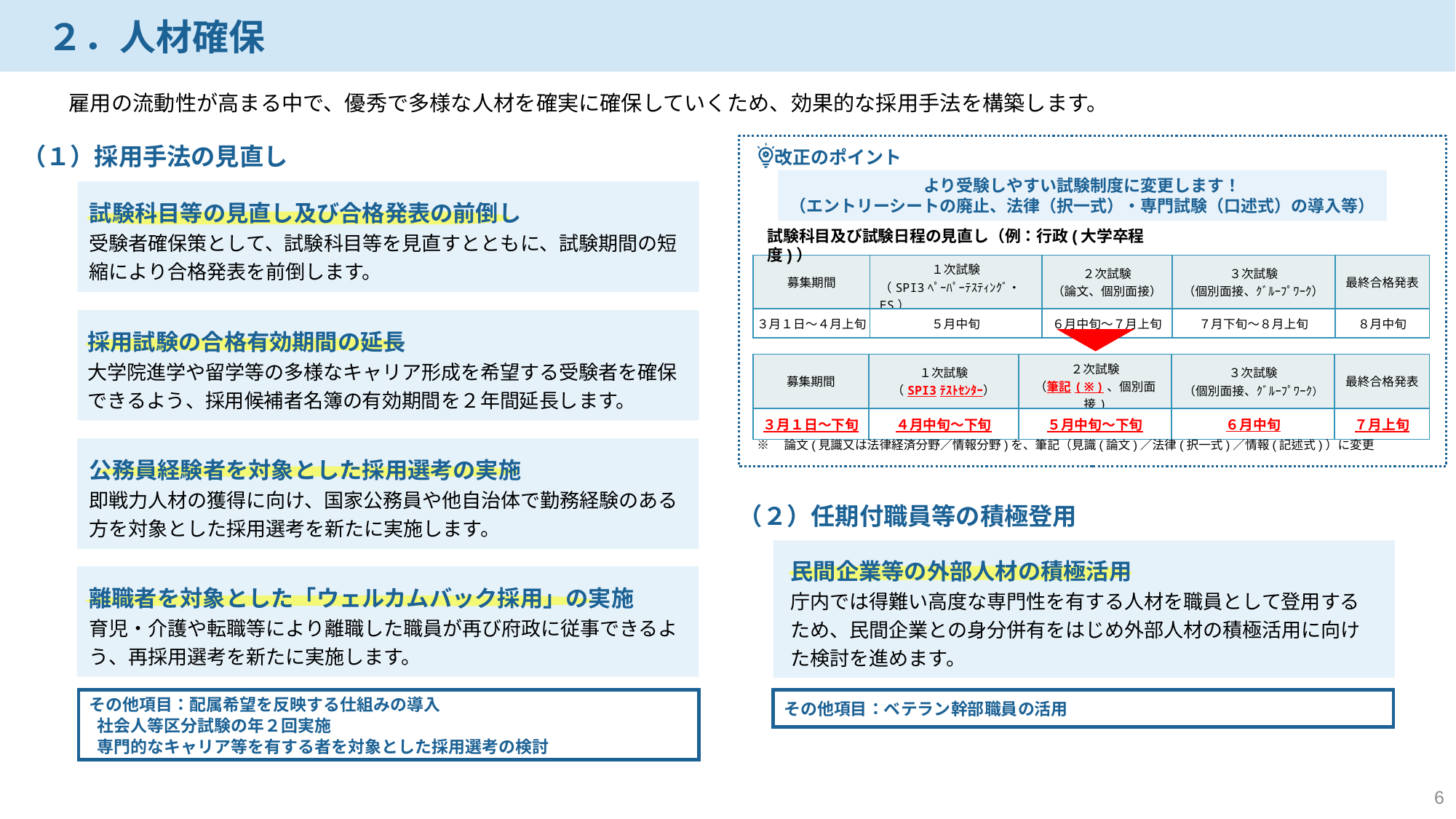

２．人材確保
雇用の流動性が高まる中で、優秀で多様な人材を確実に確保していくため、効果的な採用手法を構築します。
（１）採用手法の見直し

改正のポイント

より受験しやすい試験制度に変更します！
（エントリーシートの廃止、法律（択一式）・専門試験（口述式）の導入等）
試験科目等の見直し及び合格発表の前倒し
受験者確保策として、試験科目等を見直すとともに、試験期間の短縮により合格発表を前倒します。

試験科目及び試験日程の見直し（例：行政(大学卒程度)）
| 募集期間 | １次試験 （SPI3ﾍﾟｰﾊﾟｰﾃｽﾃｨﾝｸﾞ・ES） | ２次試験 （論文、個別面接） | ３次試験 （個別面接、ｸﾞﾙｰﾌﾟﾜｰｸ） | 最終合格発表 |
| --- | --- | --- | --- | --- |
| ３月１日～４月上旬 | ５月中旬 | ６月中旬～７月上旬 | ７月下旬～８月上旬 | ８月中旬 |

採用試験の合格有効期間の延長
大学院進学や留学等の多様なキャリア形成を希望する受験者を確保できるよう、採用候補者名簿の有効期間を２年間延長します。

| 募集期間 | １次試験 （SPI3ﾃｽﾄｾﾝﾀｰ） | ２次試験 （筆記(※)、個別面接) | ３次試験 （個別面接、ｸﾞﾙｰﾌﾟﾜｰｸ） | 最終合格発表 |
| --- | --- | --- | --- | --- |
| ３月１日～下旬 | ４月中旬～下旬 | ５月中旬～下旬 | ６月中旬 | ７月上旬 |
※　論文(見識又は法律経済分野／情報分野)を、筆記（見識(論文)／法律(択一式)／情報(記述式)）に変更
公務員経験者を対象とした採用選考の実施
即戦力人材の獲得に向け、国家公務員や他自治体で勤務経験のある方を対象とした採用選考を新たに実施します。

（２）任期付職員等の積極登用

民間企業等の外部人材の積極活用
庁内では得難い高度な専門性を有する人材を職員として登用するため、民間企業との身分併有をはじめ外部人材の積極活用に向けた検討を進めます。

離職者を対象とした「ウェルカムバック採用」の実施
育児・介護や転職等により離職した職員が再び府政に従事できるよう、再採用選考を新たに実施します。

その他項目：配属希望を反映する仕組みの導入
 社会人等区分試験の年２回実施
 専門的なキャリア等を有する者を対象とした採用選考の検討
その他項目：ベテラン幹部職員の活用
6